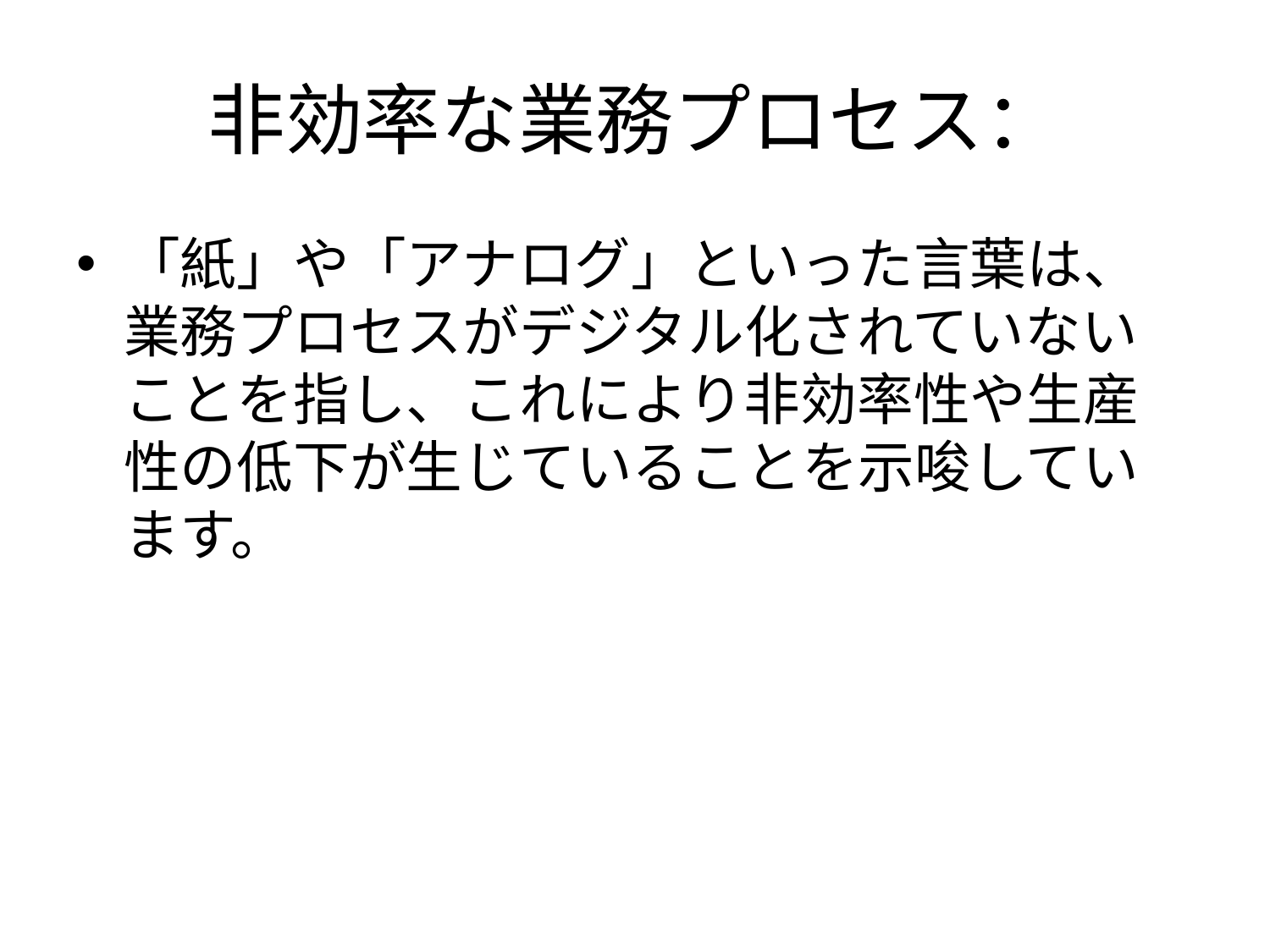

# 非効率な業務プロセス：
「紙」や「アナログ」といった言葉は、業務プロセスがデジタル化されていないことを指し、これにより非効率性や生産性の低下が生じていることを示唆しています。